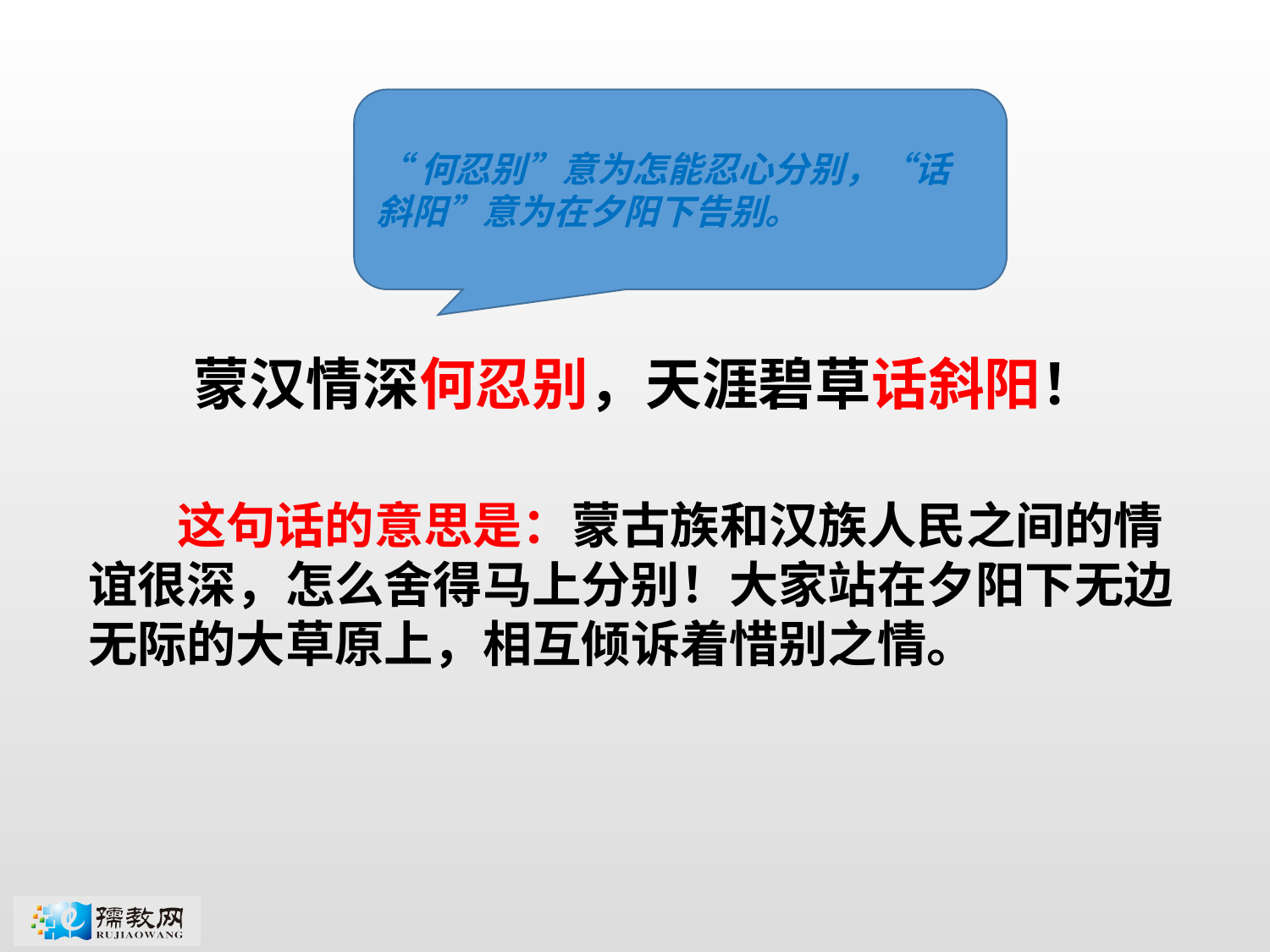

“何忍别”意为怎能忍心分别，“话斜阳”意为在夕阳下告别。
蒙汉情深何忍别，天涯碧草话斜阳！
       这句话的意思是：蒙古族和汉族人民之间的情谊很深，怎么舍得马上分别！大家站在夕阳下无边无际的大草原上，相互倾诉着惜别之情。